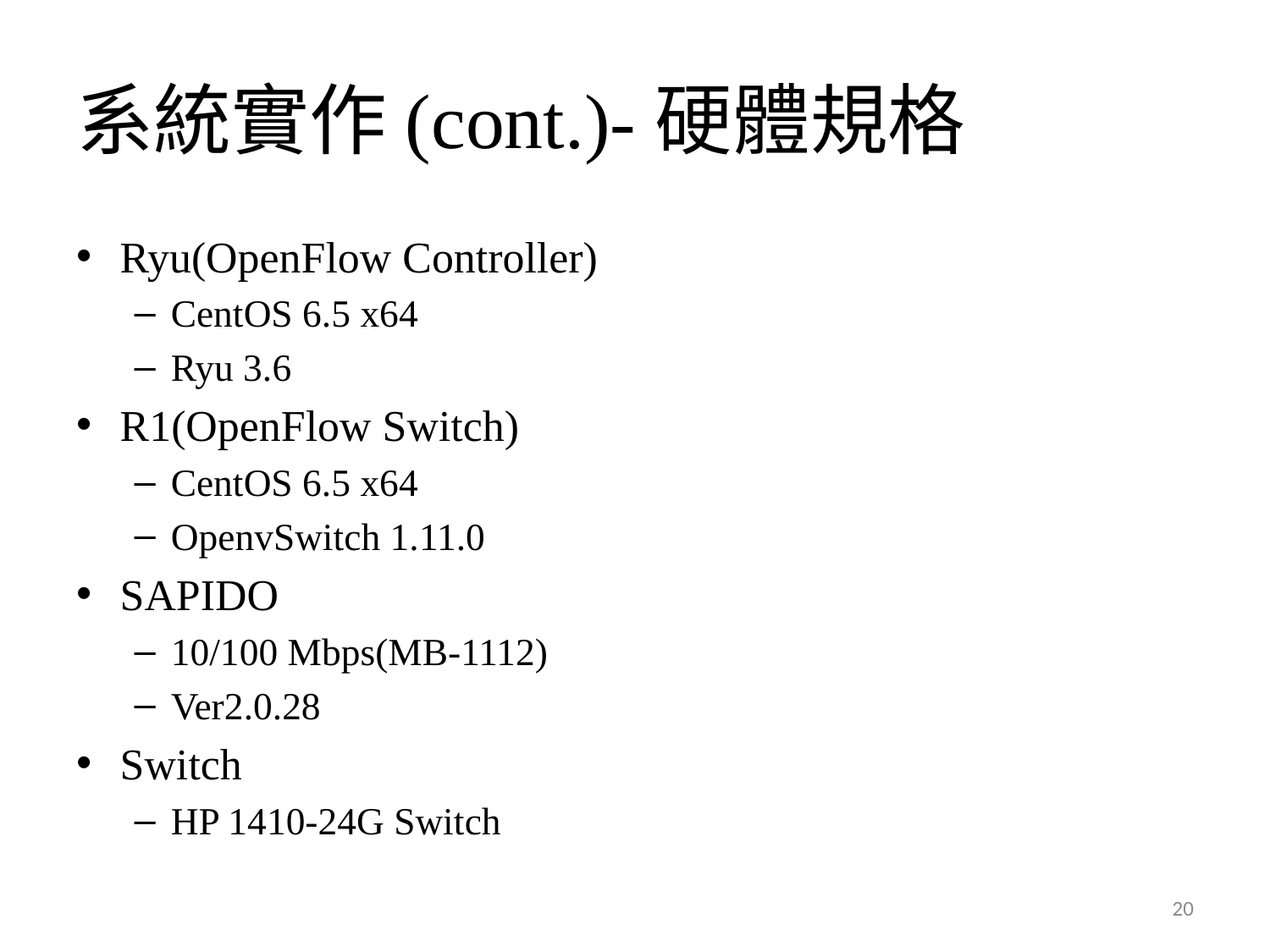

# 系統實作(cont.)-硬體規格
Ryu(OpenFlow Controller)
CentOS 6.5 x64
Ryu 3.6
R1(OpenFlow Switch)
CentOS 6.5 x64
OpenvSwitch 1.11.0
SAPIDO
10/100 Mbps(MB-1112)
Ver2.0.28
Switch
HP 1410-24G Switch

20